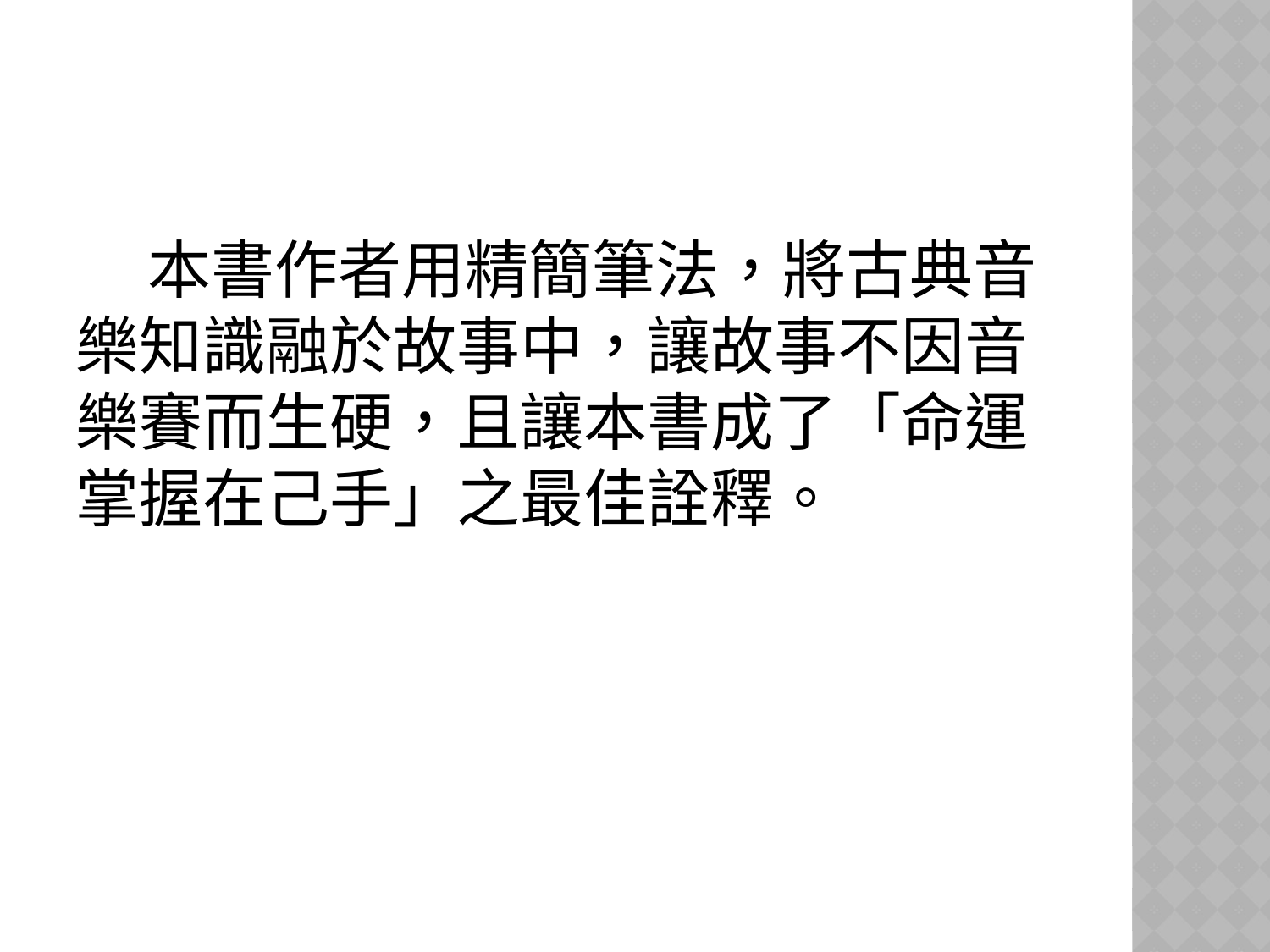

#
    本書作者用精簡筆法，將古典音樂知識融於故事中，讓故事不因音樂賽而生硬，且讓本書成了「命運掌握在己手」之最佳詮釋。